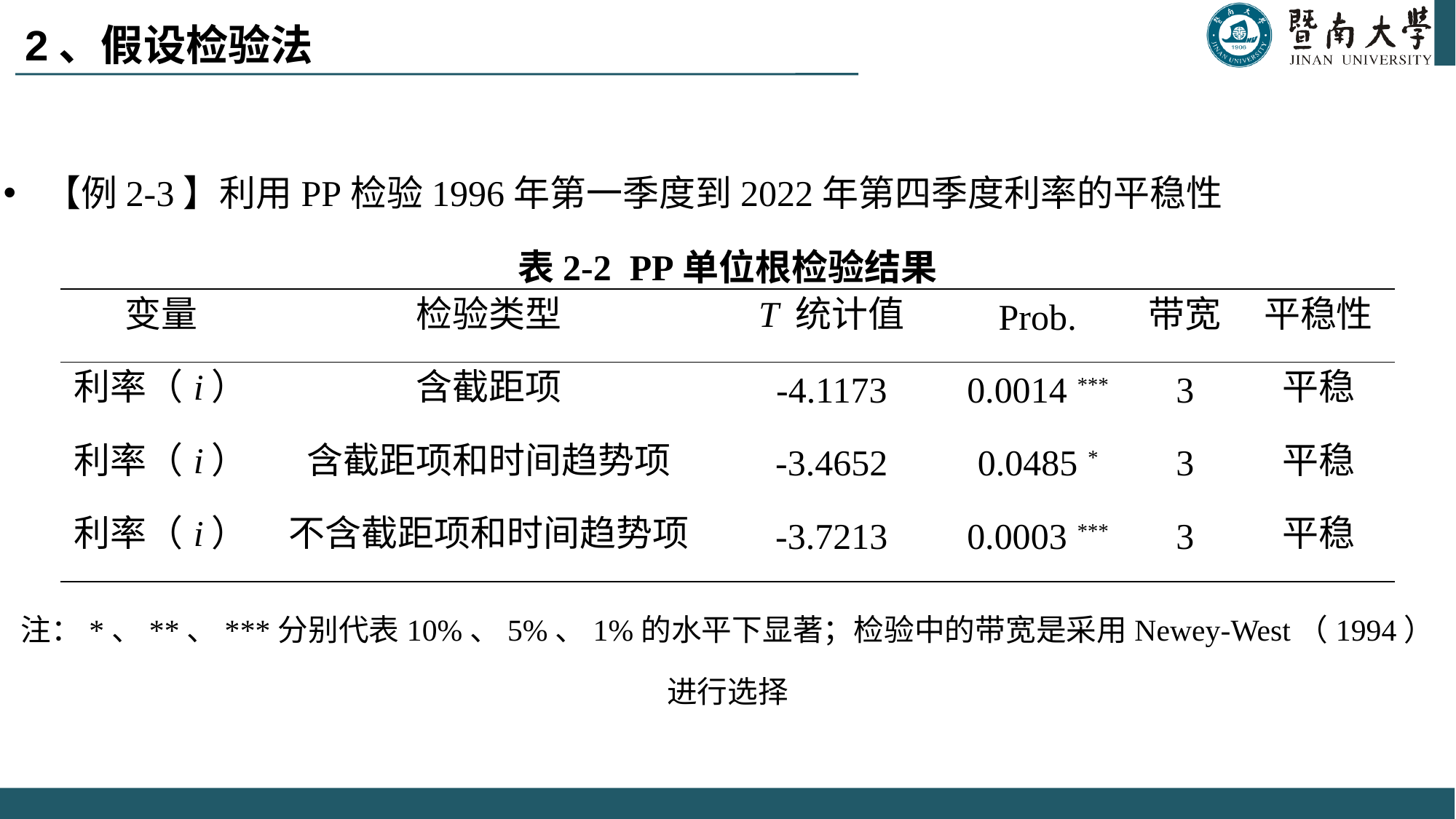

# 2、假设检验法
【例2-3】利用PP检验1996年第一季度到2022年第四季度利率的平稳性
表2-2  PP单位根检验结果

注：*、**、***分别代表10%、5%、1%的水平下显著；检验中的带宽是采用Newey-West（1994） 进行选择
| 变量 | 检验类型 | T 统计值 | Prob. | 带宽 | 平稳性 |
| --- | --- | --- | --- | --- | --- |
| 利率（i） | 含截距项 | -4.1173 | 0.0014 \*\*\* | 3 | 平稳 |
| 利率（i） | 含截距项和时间趋势项 | -3.4652 | 0.0485 \* | 3 | 平稳 |
| 利率（i） | 不含截距项和时间趋势项 | -3.7213 | 0.0003 \*\*\* | 3 | 平稳 |